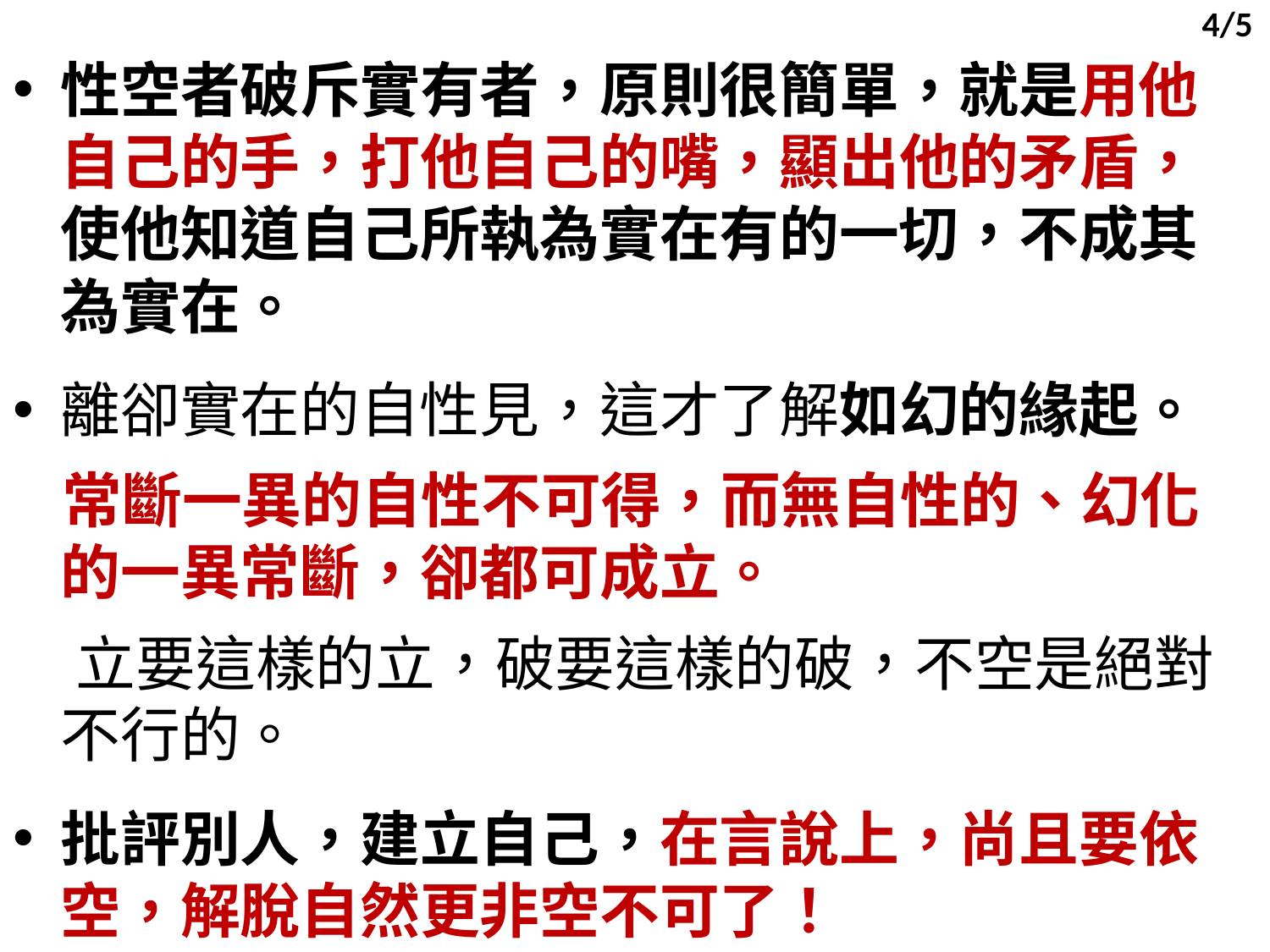

4/5
性空者破斥實有者，原則很簡單，就是用他自己的手，打他自己的嘴，顯出他的矛盾，使他知道自己所執為實在有的一切，不成其為實在。
離卻實在的自性見，這才了解如幻的緣起。
   常斷一異的自性不可得，而無自性的、幻化的一異常斷，卻都可成立。
    立要這樣的立，破要這樣的破，不空是絕對不行的。
批評別人，建立自己，在言說上，尚且要依空，解脫自然更非空不可了！